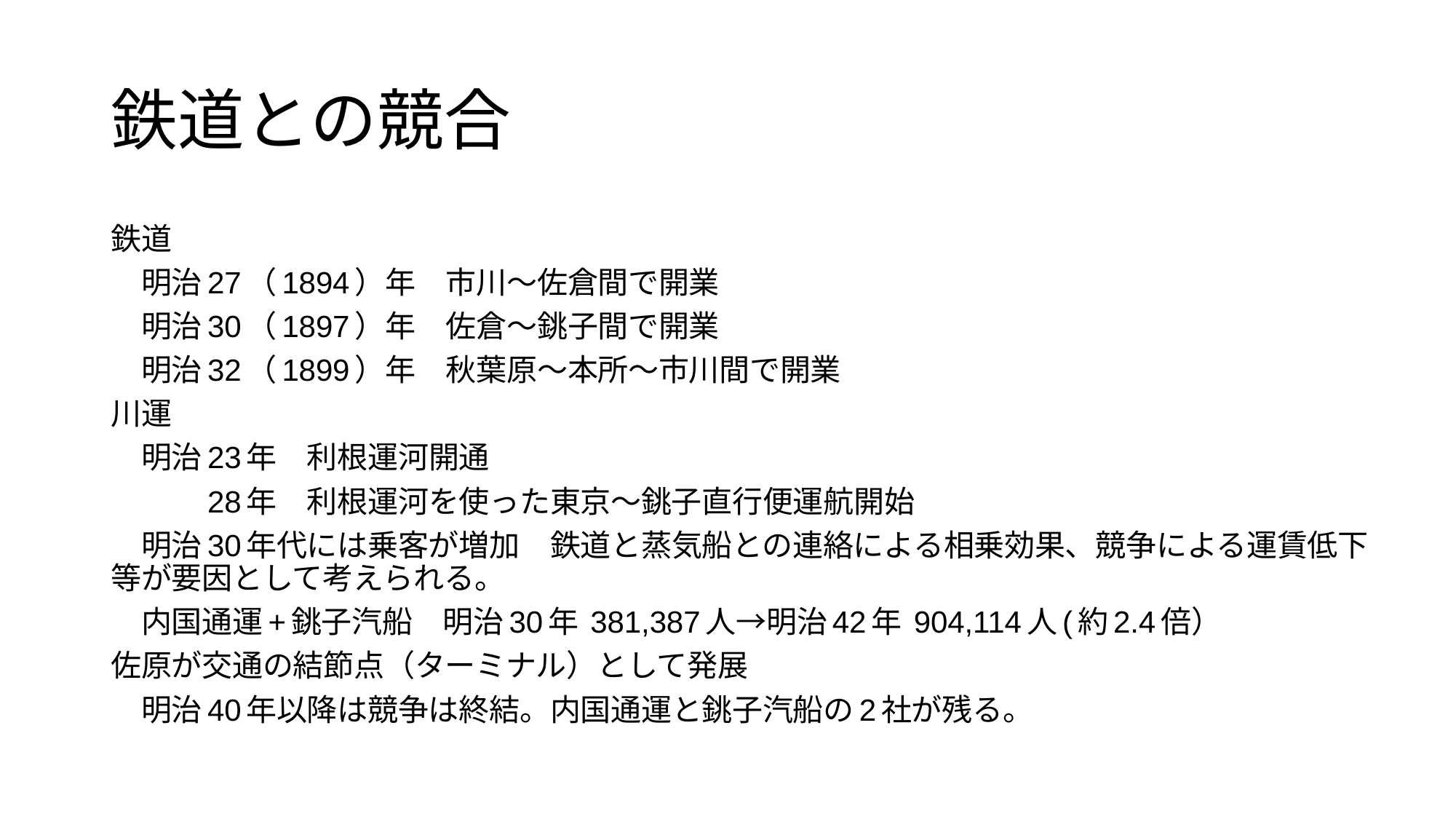

# 鉄道との競合
鉄道
　明治27（1894）年　市川～佐倉間で開業
　明治30（1897）年　佐倉～銚子間で開業
　明治32（1899）年　秋葉原～本所～市川間で開業
川運
　明治23年　利根運河開通
　　　28年　利根運河を使った東京～銚子直行便運航開始
　明治30年代には乗客が増加　鉄道と蒸気船との連絡による相乗効果、競争による運賃低下等が要因として考えられる。
　内国通運+銚子汽船　明治30年 381,387人→明治42年 904,114人(約2.4倍）
佐原が交通の結節点（ターミナル）として発展
　明治40年以降は競争は終結。内国通運と銚子汽船の2社が残る。